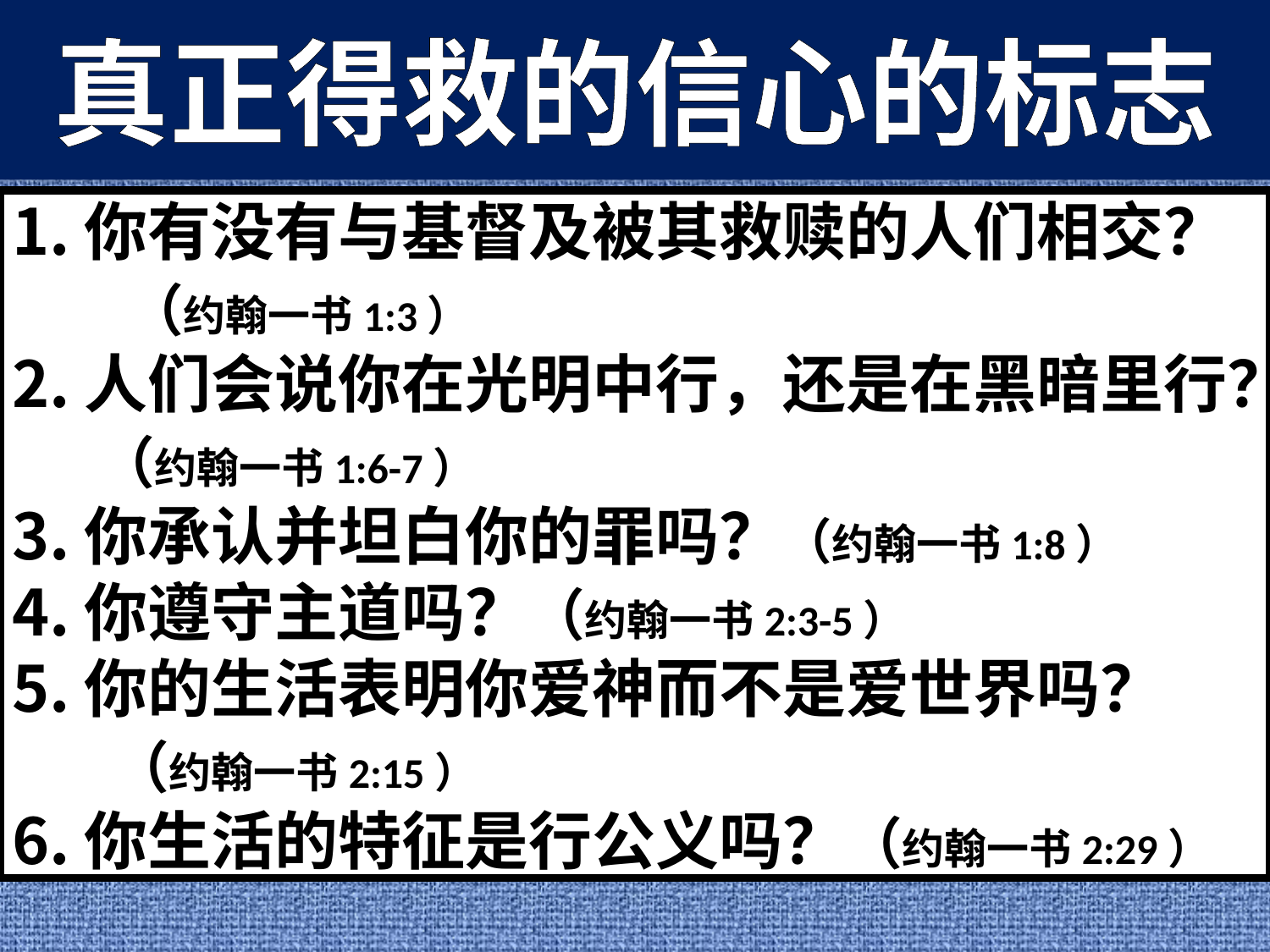

真正得救的信心的标志
你有没有与基督及被其救赎的人们相交？      （约翰一书1:3）
人们会说你在光明中行，还是在黑暗里行？ （约翰一书1:6-7）
你承认并坦白你的罪吗？（约翰一书1:8）
你遵守主道吗？（约翰一书2:3-5）
你的生活表明你爱神而不是爱世界吗？         （约翰一书2:15）
你生活的特征是行公义吗？（约翰一书2:29）